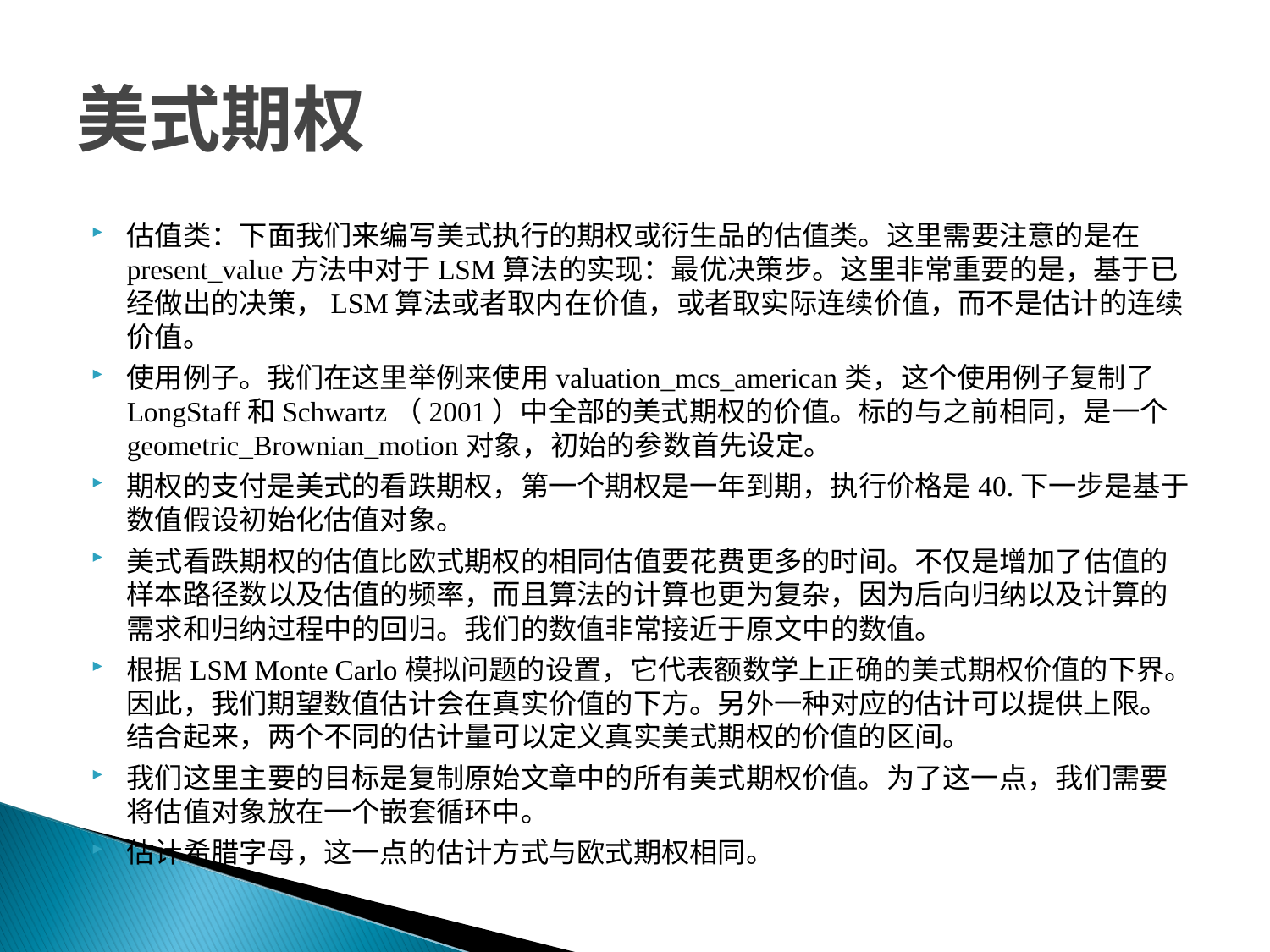

# 美式期权
估值类：下面我们来编写美式执行的期权或衍生品的估值类。这里需要注意的是在present_value方法中对于LSM算法的实现：最优决策步。这里非常重要的是，基于已经做出的决策，LSM算法或者取内在价值，或者取实际连续价值，而不是估计的连续价值。
使用例子。我们在这里举例来使用valuation_mcs_american类，这个使用例子复制了LongStaff和Schwartz（2001）中全部的美式期权的价值。标的与之前相同，是一个geometric_Brownian_motion对象，初始的参数首先设定。
期权的支付是美式的看跌期权，第一个期权是一年到期，执行价格是40.下一步是基于数值假设初始化估值对象。
美式看跌期权的估值比欧式期权的相同估值要花费更多的时间。不仅是增加了估值的样本路径数以及估值的频率，而且算法的计算也更为复杂，因为后向归纳以及计算的需求和归纳过程中的回归。我们的数值非常接近于原文中的数值。
根据LSM Monte Carlo模拟问题的设置，它代表额数学上正确的美式期权价值的下界。因此，我们期望数值估计会在真实价值的下方。另外一种对应的估计可以提供上限。结合起来，两个不同的估计量可以定义真实美式期权的价值的区间。
我们这里主要的目标是复制原始文章中的所有美式期权价值。为了这一点，我们需要将估值对象放在一个嵌套循环中。
估计希腊字母，这一点的估计方式与欧式期权相同。